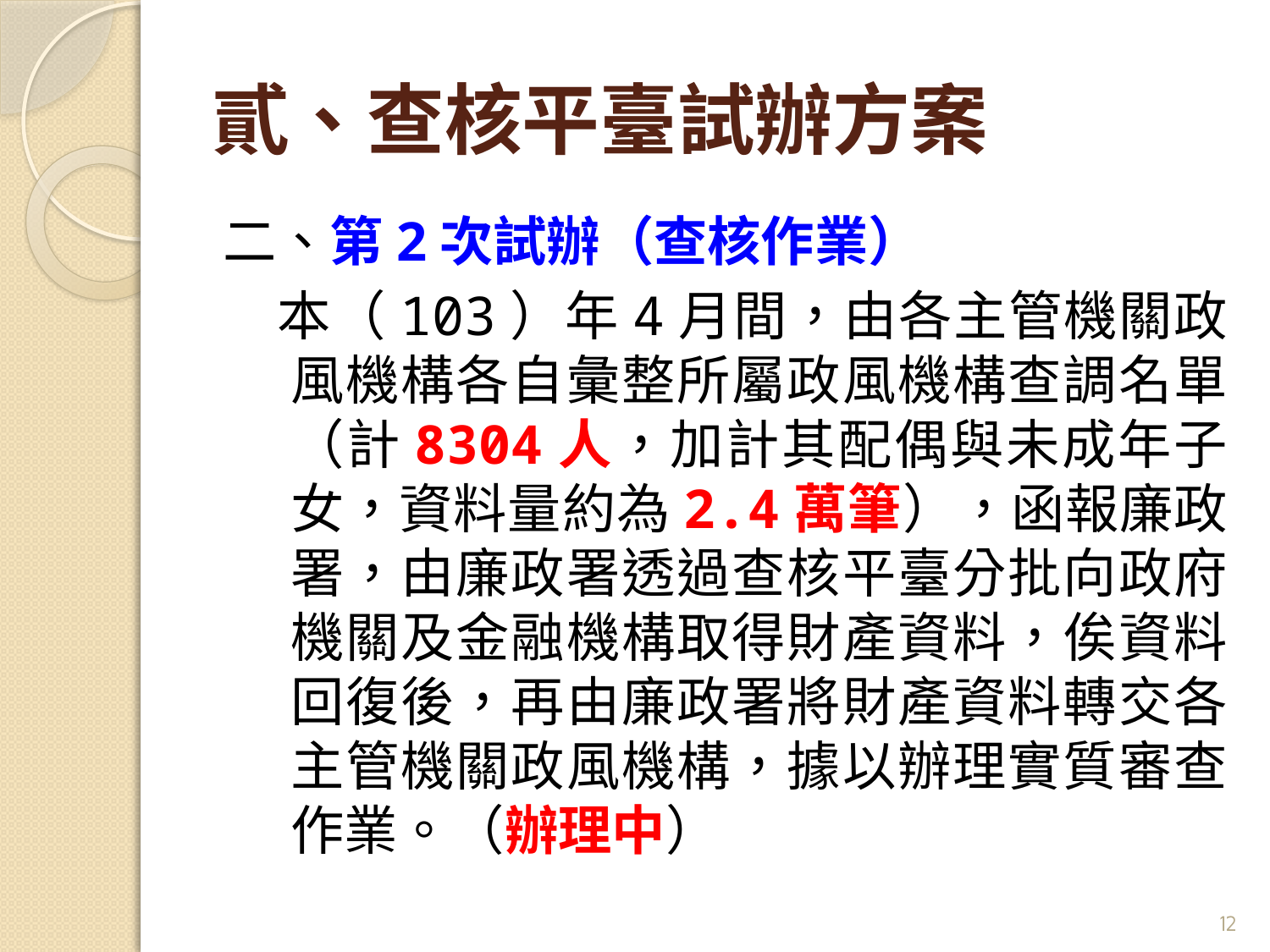

# 貳、查核平臺試辦方案
二、第2次試辦（查核作業）
   本（103）年4月間，由各主管機關政風機構各自彙整所屬政風機構查調名單（計8304人，加計其配偶與未成年子女，資料量約為2.4萬筆），函報廉政署，由廉政署透過查核平臺分批向政府機關及金融機構取得財產資料，俟資料回復後，再由廉政署將財產資料轉交各主管機關政風機構，據以辦理實質審查作業。（辦理中）

12